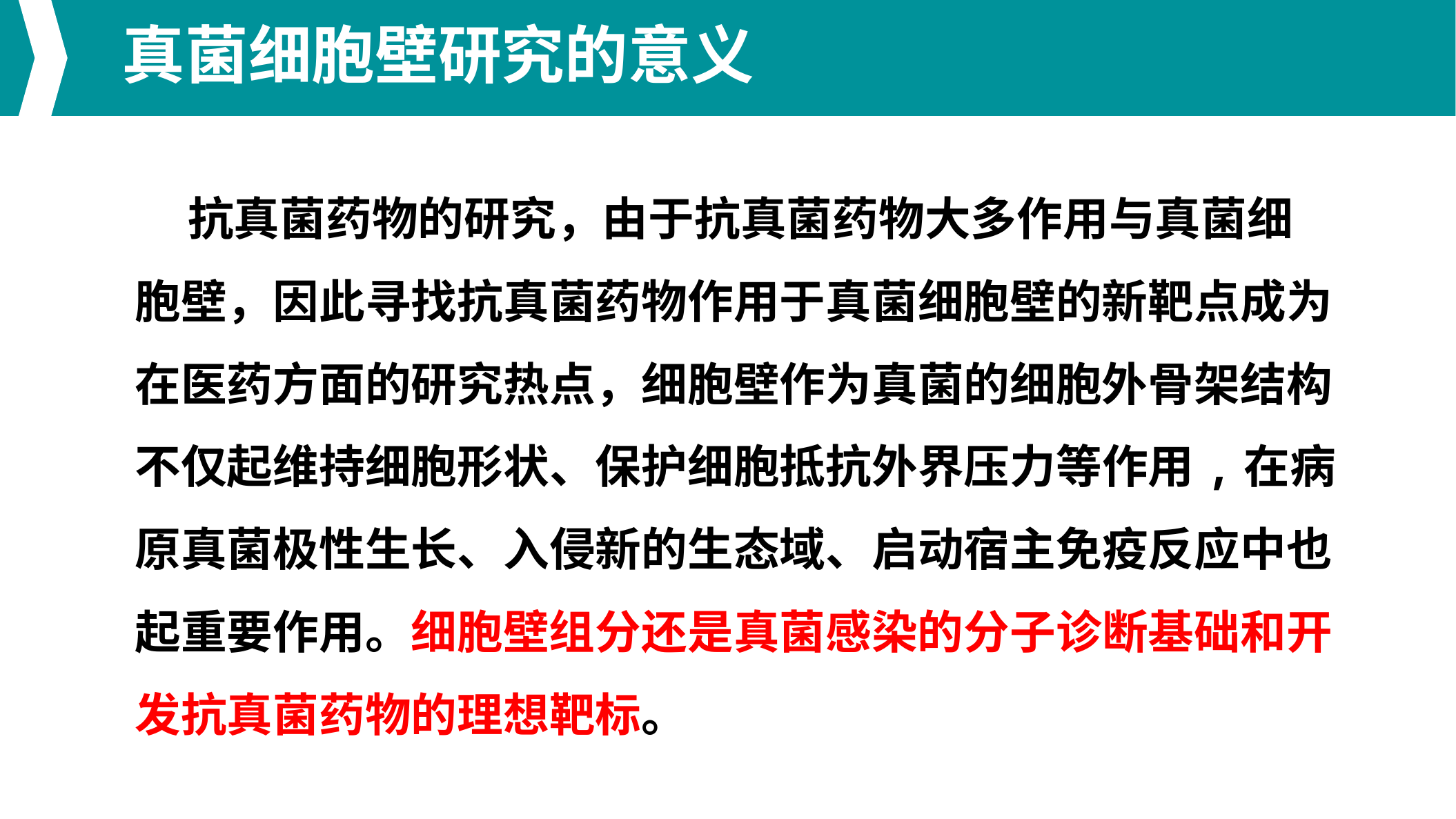

真菌细胞壁研究的意义
    抗真菌药物的研究，由于抗真菌药物大多作用与真菌细胞壁，因此寻找抗真菌药物作用于真菌细胞壁的新靶点成为在医药方面的研究热点，细胞壁作为真菌的细胞外骨架结构不仅起维持细胞形状、保护细胞抵抗外界压力等作用,在病原真菌极性生长、入侵新的生态域、启动宿主免疫反应中也起重要作用。细胞壁组分还是真菌感染的分子诊断基础和开发抗真菌药物的理想靶标。
点击请替换文字内容
点击请替换文字内容
请替换文字内容，添加相关标题，修改文字内容，也可以直接复制你的内容到此。请替换文字内容，添加相关标题，修改文字内容，也可以直接复制你的内容到此。请替换文字内容，添加相关标题，修改文字内容，也可以直接复制你的内容到此。
请替换文字内容，添加相关标题，修改文字内容，也可以直接复制你的内容到此。请替换文字内容，添加相关标题，修改文字内容，也可以直接复制你的内容到此。请替换文字内容，添加相关标题，修改文字内容，也可以直接复制你的内容到此。